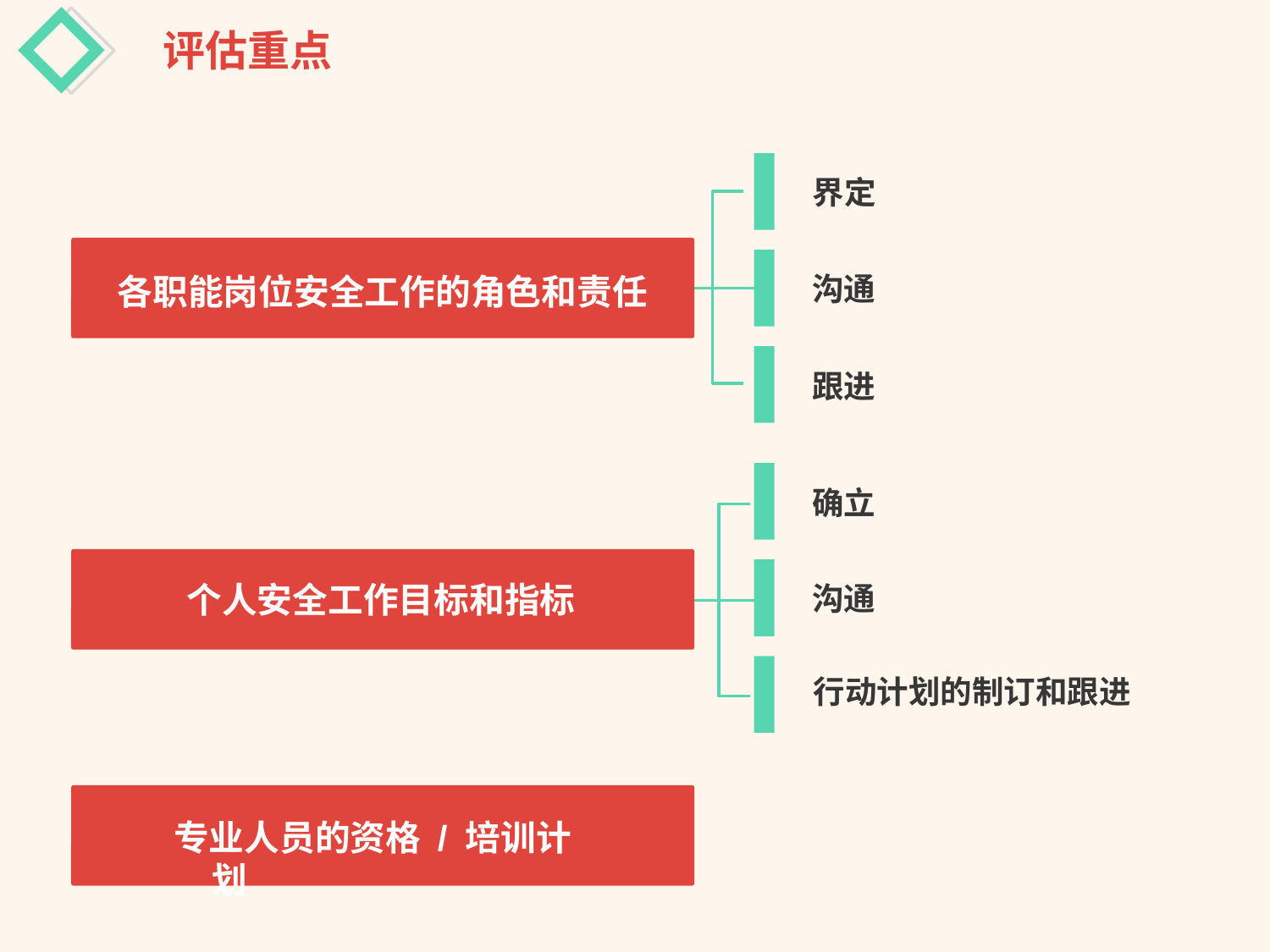

评估重点

界定

沟通
各职能岗位安全工作的角色和责任

跟进

确立

个人安全工作目标和指标
沟通

行动计划的制订和跟进

专业人员的资格 / 培训计划